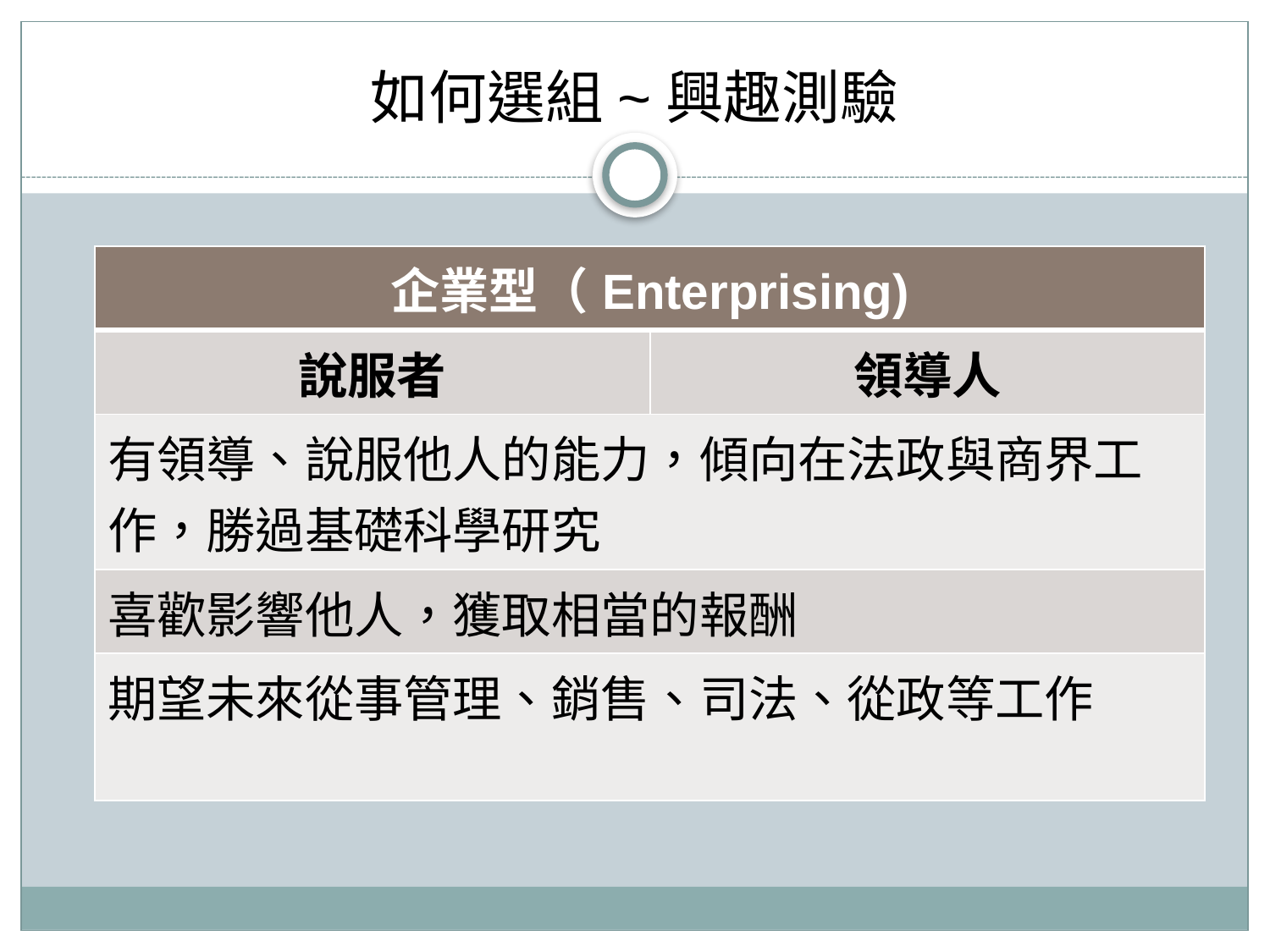

# 如何選組~興趣測驗
| 企業型（Enterprising) |  |
| --- | --- |
| 說服者 | 領導人 |
| 有領導、說服他人的能力，傾向在法政與商界工作，勝過基礎科學研究 |  |
| 喜歡影響他人，獲取相當的報酬 |  |
| 期望未來從事管理、銷售、司法、從政等工作 |  |